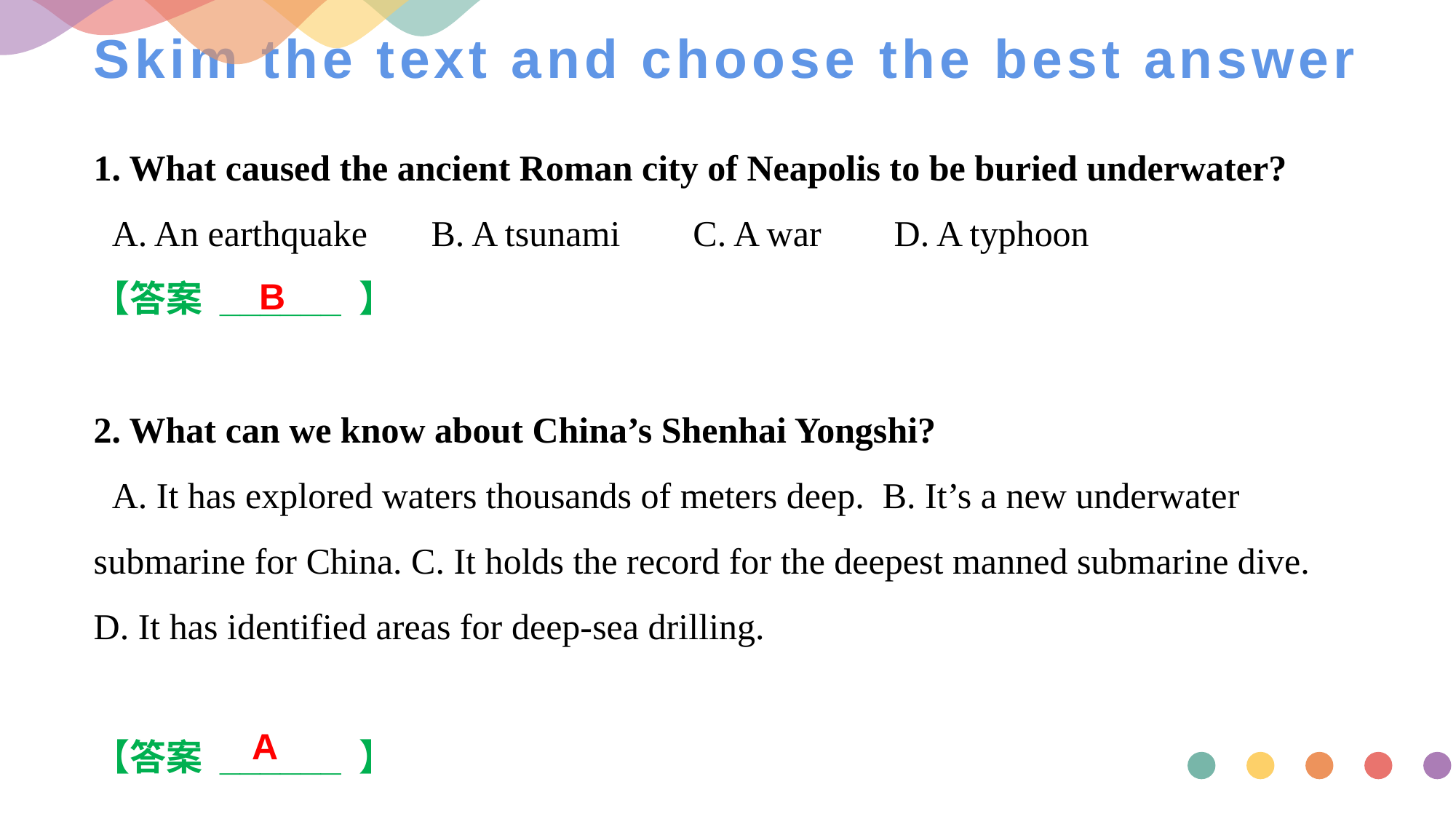

# Skim the text and choose the best answer
1. What caused the ancient Roman city of Neapolis to be buried underwater?
  A. An earthquake       B. A tsunami        C. A war        D. A typhoon
【答案 ______ 】

2. What can we know about China’s Shenhai Yongshi?
  A. It has explored waters thousands of meters deep.  B. It’s a new underwater submarine for China. C. It holds the record for the deepest manned submarine dive.  D. It has identified areas for deep-sea drilling.

【答案 ______ 】
 B
  A